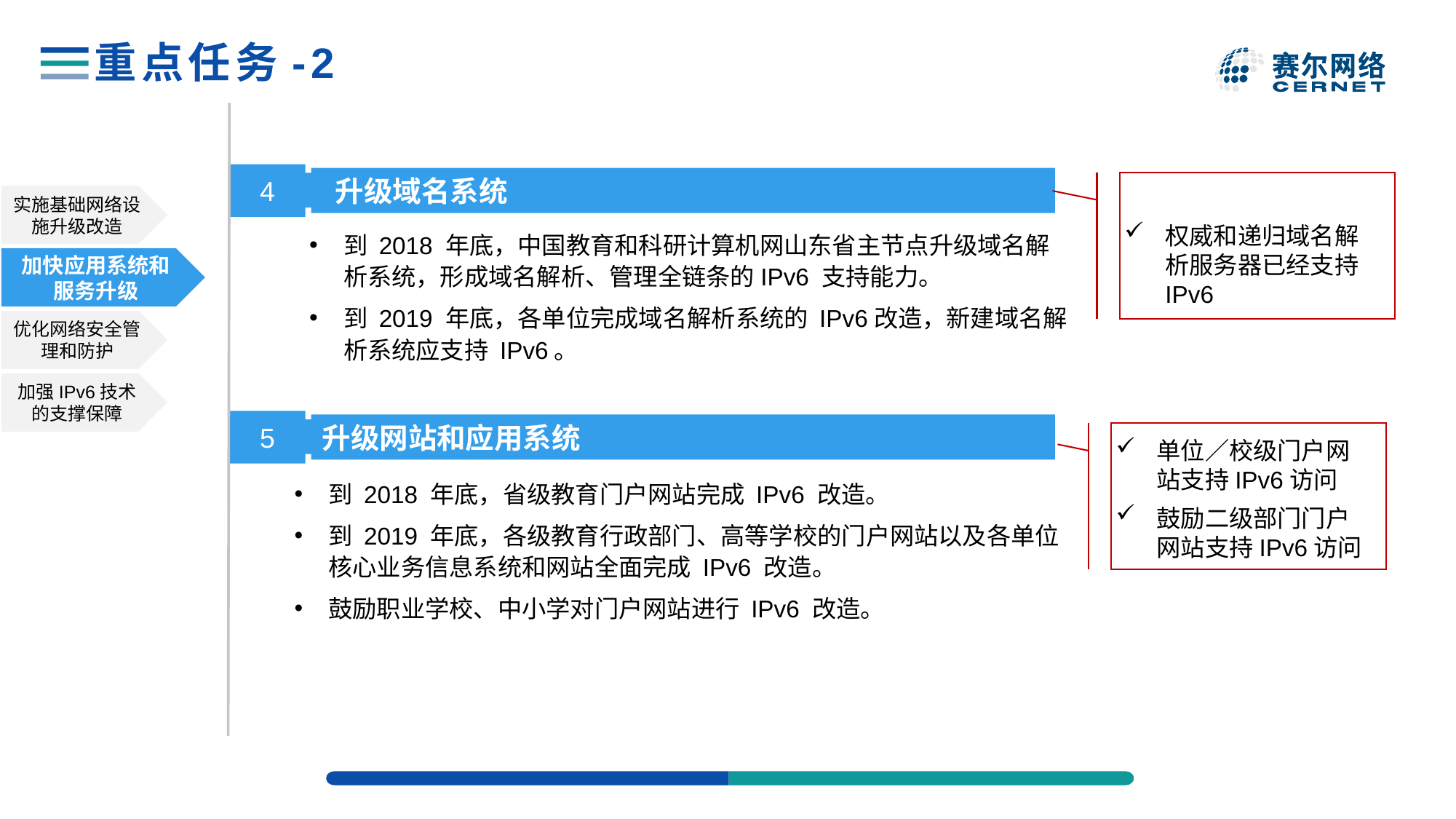

# 重点任务-2
4
 升级域名系统

实施基础网络设施升级改造
权威和递归域名解析服务器已经支持IPv6
到 2018 年底，中国教育和科研计算机网山东省主节点升级域名解析系统，形成域名解析、管理全链条的IPv6 支持能力。
到 2019 年底，各单位完成域名解析系统的 IPv6改造，新建域名解析系统应支持 IPv6。
加快应用系统和服务升级
优化网络安全管理和防护
加强IPv6技术的支撑保障
5
升级网站和应用系统

单位／校级门户网站支持IPv6访问
鼓励二级部门门户网站支持IPv6访问
到 2018 年底，省级教育门户网站完成 IPv6 改造。
到 2019 年底，各级教育行政部门、高等学校的门户网站以及各单位核心业务信息系统和网站全面完成 IPv6 改造。
鼓励职业学校、中小学对门户网站进行 IPv6 改造。